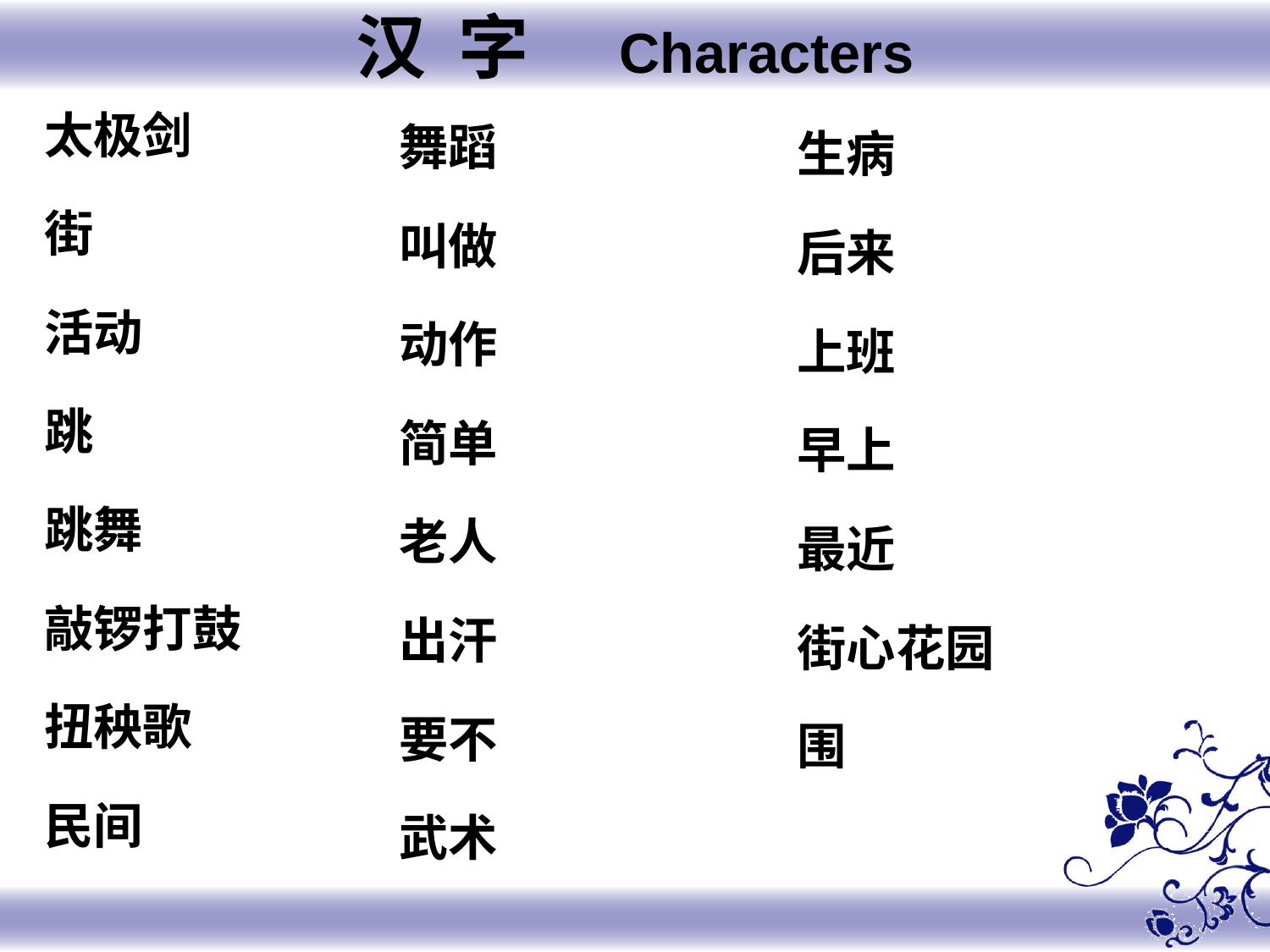

汉  字     Characters
太极剑
街
活动
跳
跳舞
敲锣打鼓
扭秧歌
民间
舞蹈
叫做
动作
简单
老人
出汗
要不
武术
生病
后来
上班
早上
最近
街心花园
围